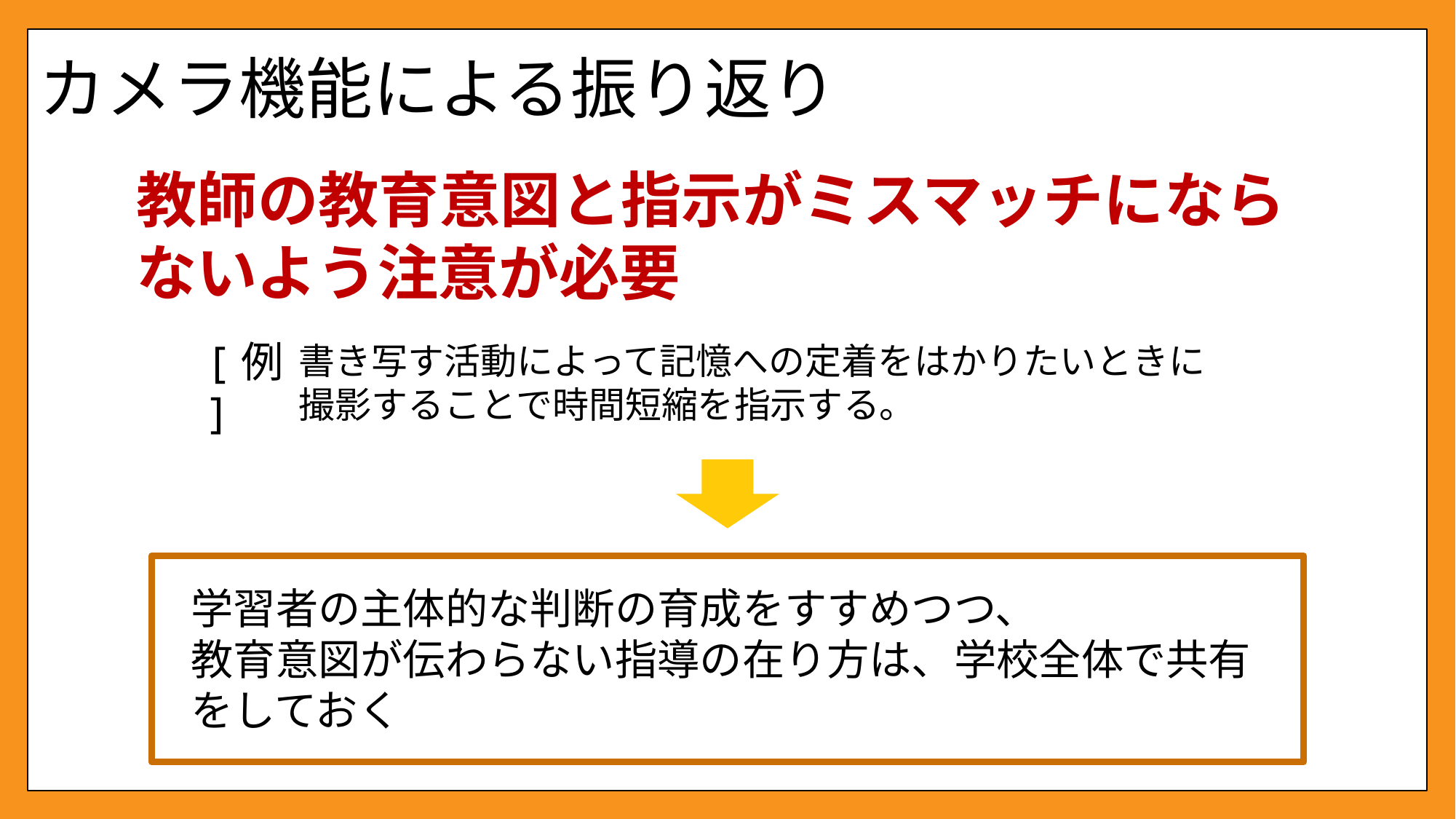

# カメラ機能による振り返り
教師の教育意図と指示がミスマッチにならないよう注意が必要
[例]
書き写す活動によって記憶への定着をはかりたいときに撮影することで時間短縮を指示する。

学習者の主体的な判断の育成をすすめつつ、
教育意図が伝わらない指導の在り方は、学校全体で共有をしておく